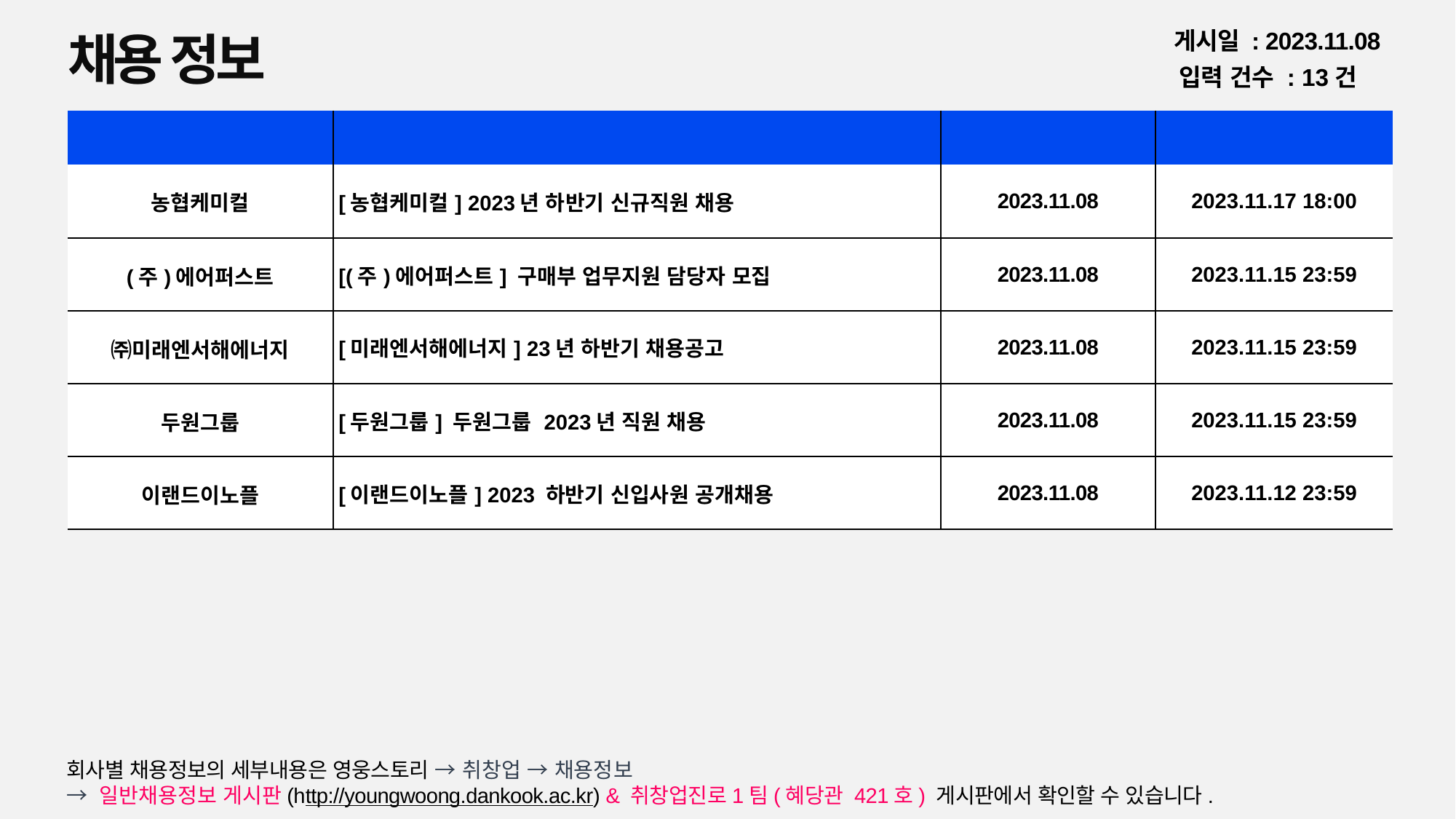

채용 정보
게시일 : 2023.11.08
입력 건수 : 13건
| 회사명 | 공고명 | 등록일 | 마감일 |
| --- | --- | --- | --- |
| 농협케미컬 | [농협케미컬] 2023년 하반기 신규직원 채용 | 2023.11.08 | 2023.11.17 18:00 |
| (주)에어퍼스트 | [(주)에어퍼스트] 구매부 업무지원 담당자 모집 | 2023.11.08 | 2023.11.15 23:59 |
| ㈜미래엔서해에너지 | [미래엔서해에너지] 23년 하반기 채용공고 | 2023.11.08 | 2023.11.15 23:59 |
| 두원그룹 | [두원그룹] 두원그룹 2023년 직원 채용 | 2023.11.08 | 2023.11.15 23:59 |
| 이랜드이노플 | [이랜드이노플] 2023 하반기 신입사원 공개채용 | 2023.11.08 | 2023.11.12 23:59 |
회사별 채용정보의 세부내용은 영웅스토리 → 취창업 → 채용정보
→ 일반채용정보 게시판(http://youngwoong.dankook.ac.kr) & 취창업진로1팀(혜당관 421호) 게시판에서 확인할 수 있습니다.